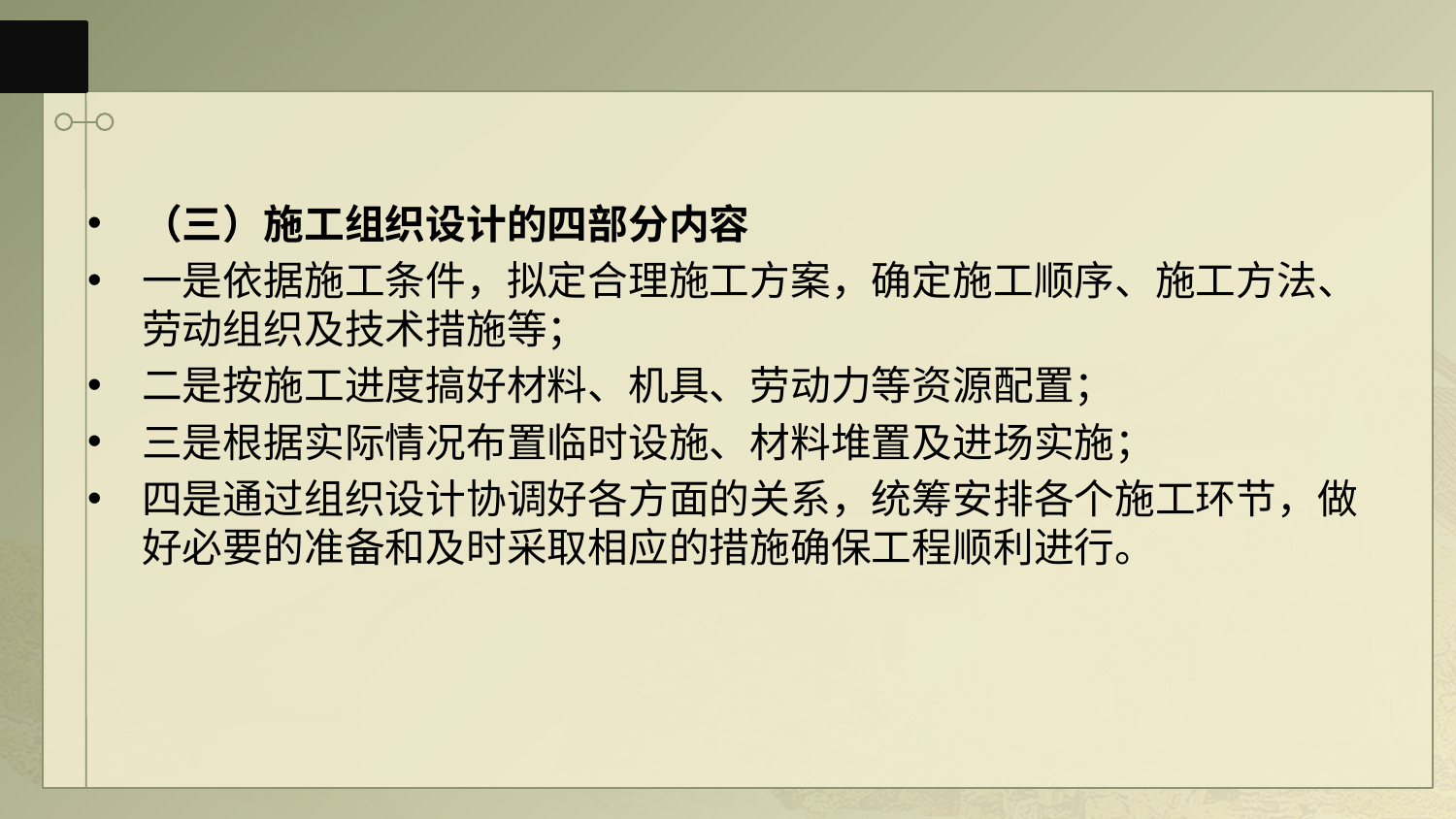

#
（三）施工组织设计的四部分内容
一是依据施工条件，拟定合理施工方案，确定施工顺序、施工方法、劳动组织及技术措施等；
二是按施工进度搞好材料、机具、劳动力等资源配置；
三是根据实际情况布置临时设施、材料堆置及进场实施；
四是通过组织设计协调好各方面的关系，统筹安排各个施工环节，做好必要的准备和及时采取相应的措施确保工程顺利进行。